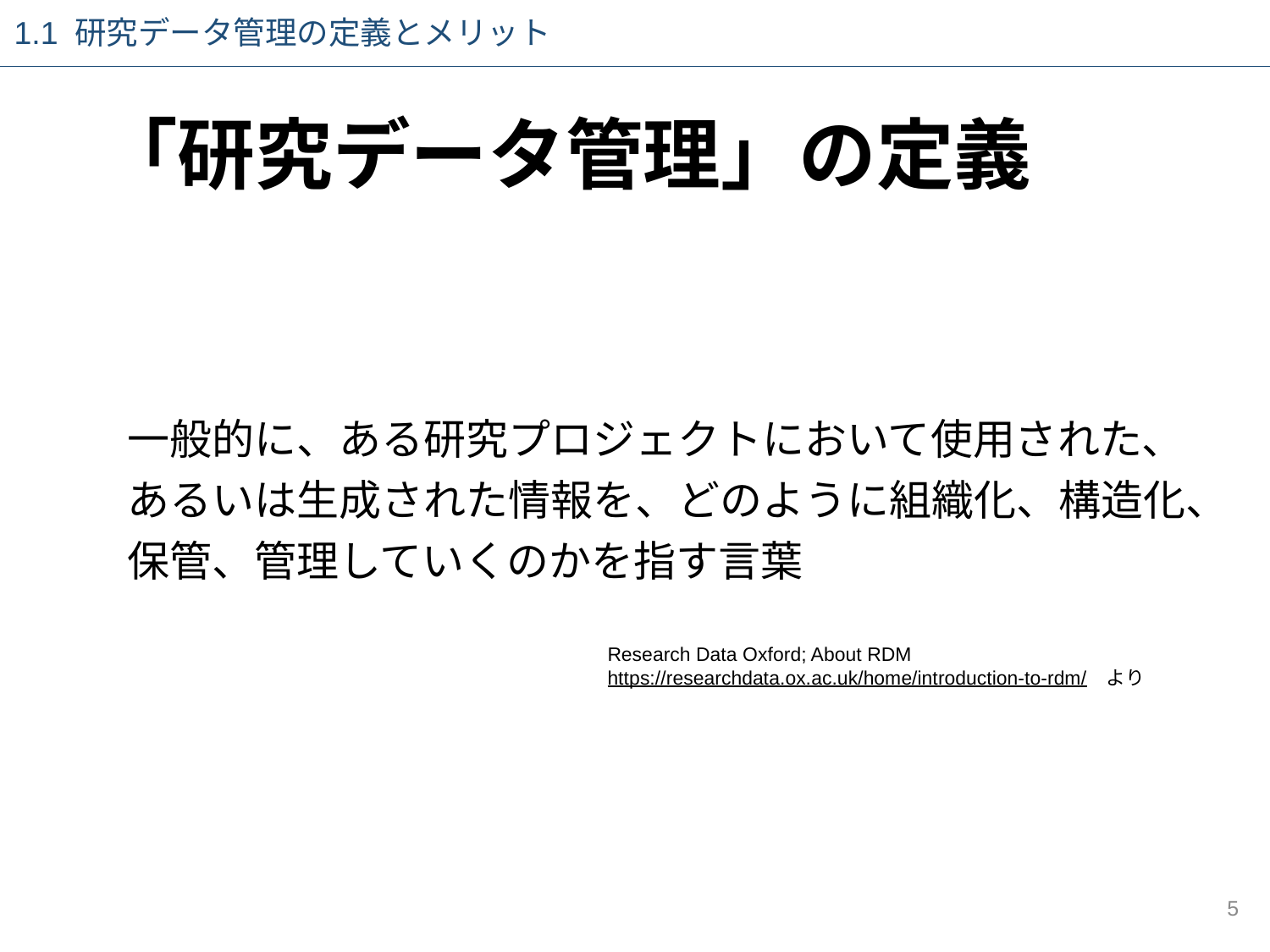

1.1 研究データ管理の定義とメリット
# 「研究データ管理」の定義
一般的に、ある研究プロジェクトにおいて使用された、
あるいは生成された情報を、どのように組織化、構造化、保管、管理していくのかを指す言葉
Research Data Oxford; About RDM
https://researchdata.ox.ac.uk/home/introduction-to-rdm/　より